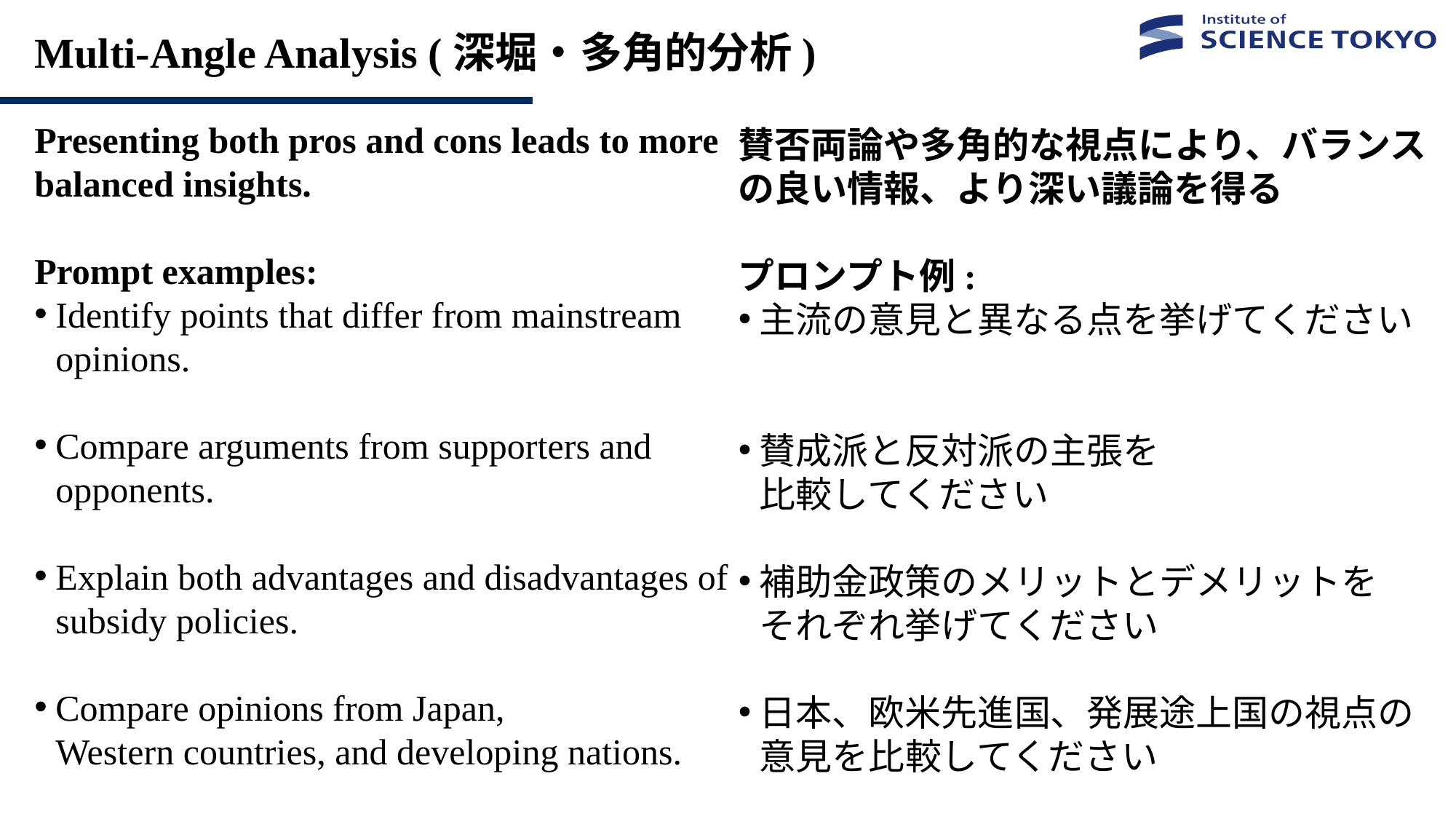

# Multi-Angle Analysis (深堀・多角的分析)
Presenting both pros and cons leads to more balanced insights.

Prompt examples:
Identify points that differ from mainstream opinions.
Compare arguments from supporters and opponents.
Explain both advantages and disadvantages of subsidy policies.
Compare opinions from Japan,
Western countries, and developing nations.
賛否両論や多角的な視点により、バランスの良い情報、より深い議論を得る

プロンプト例:
主流の意見と異なる点を挙げてください

賛成派と反対派の主張を
比較してください

補助金政策のメリットとデメリットを
それぞれ挙げてください

日本、欧米先進国、発展途上国の視点の意見を比較してください